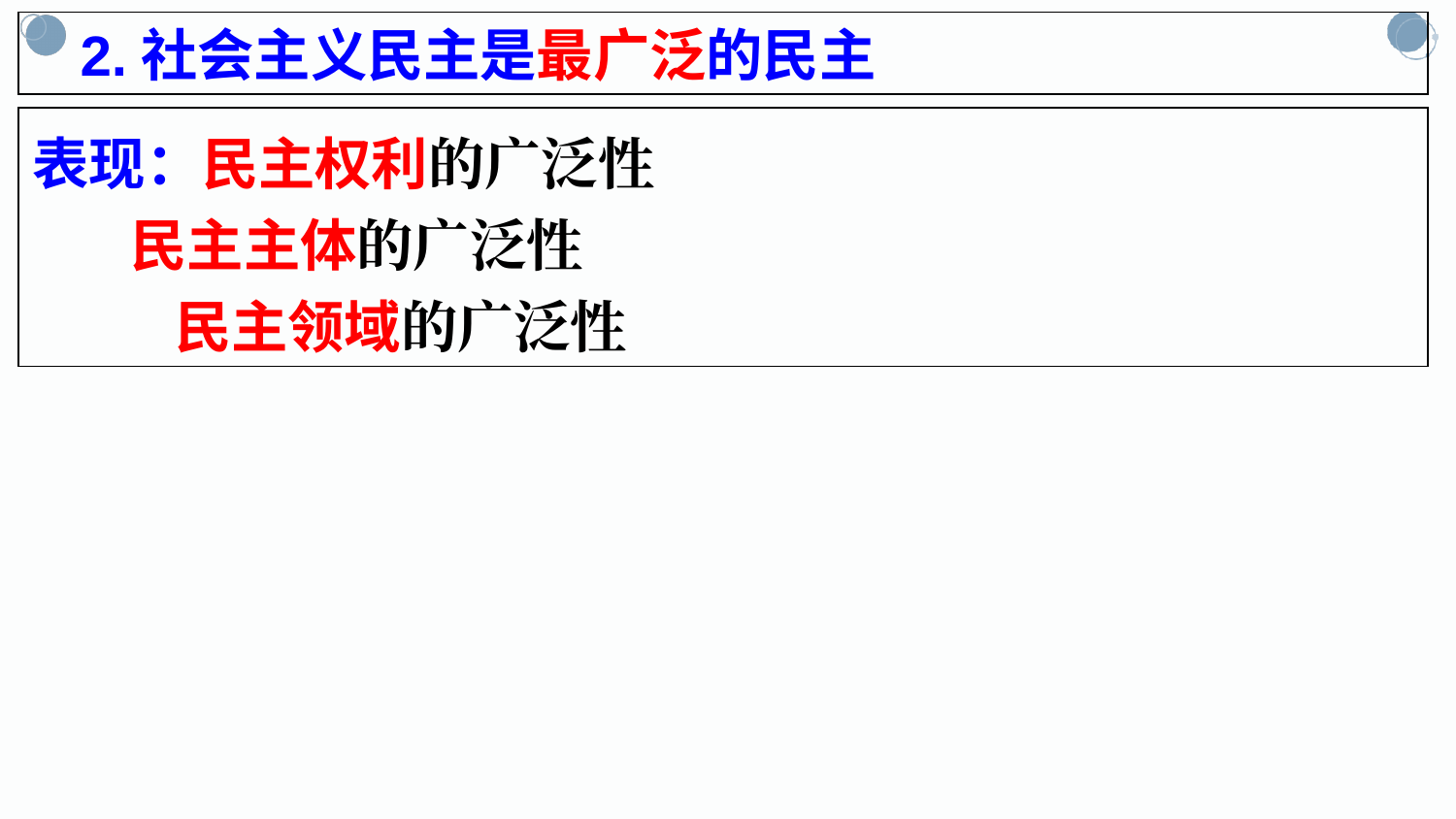

2.社会主义民主是最广泛的民主
表现：民主权利的广泛性
      民主主体的广泛性
          民主领域的广泛性